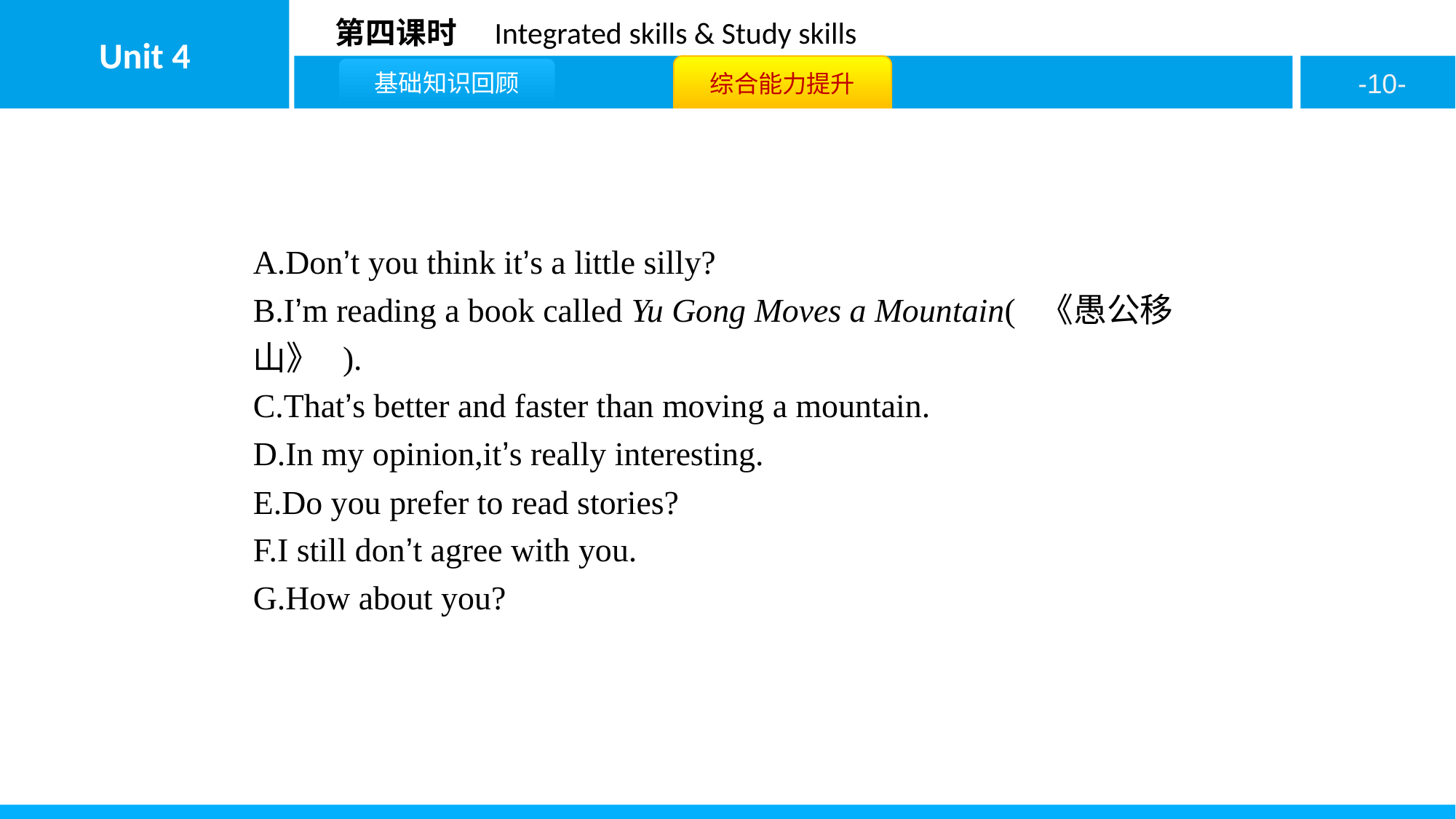

A.Don’t you think it’s a little silly?
B.I’m reading a book called Yu Gong Moves a Mountain(  《愚公移山》  ).
C.That’s better and faster than moving a mountain.
D.In my opinion,it’s really interesting.
E.Do you prefer to read stories?
F.I still don’t agree with you.
G.How about you?